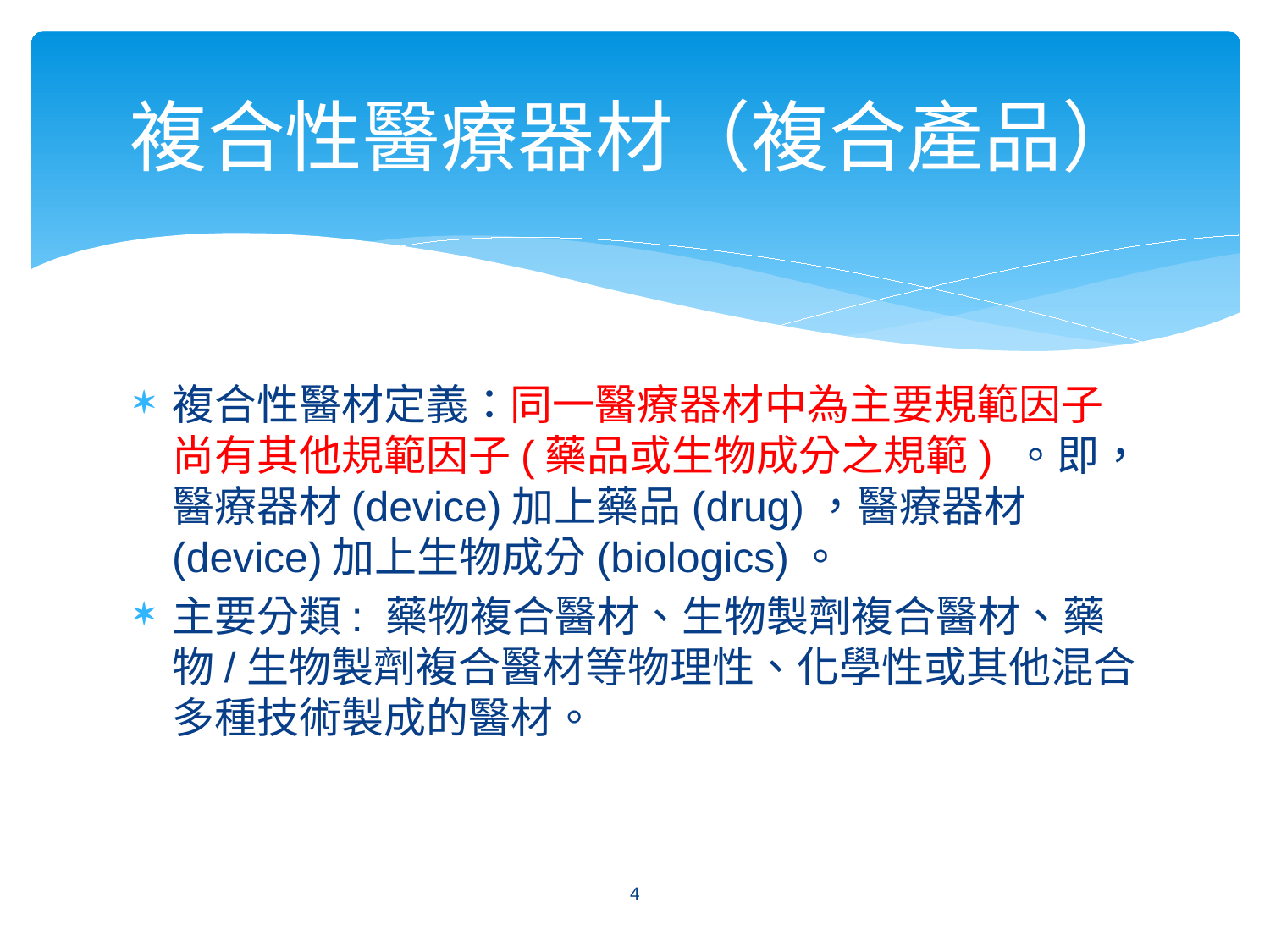

# 複合性醫療器材（複合產品）
複合性醫材定義：同一醫療器材中為主要規範因子尚有其他規範因子(藥品或生物成分之規範) 。即，醫療器材(device)加上藥品(drug)，醫療器材(device)加上生物成分(biologics)。
主要分類: 藥物複合醫材、生物製劑複合醫材、藥物/生物製劑複合醫材等物理性、化學性或其他混合多種技術製成的醫材。
4